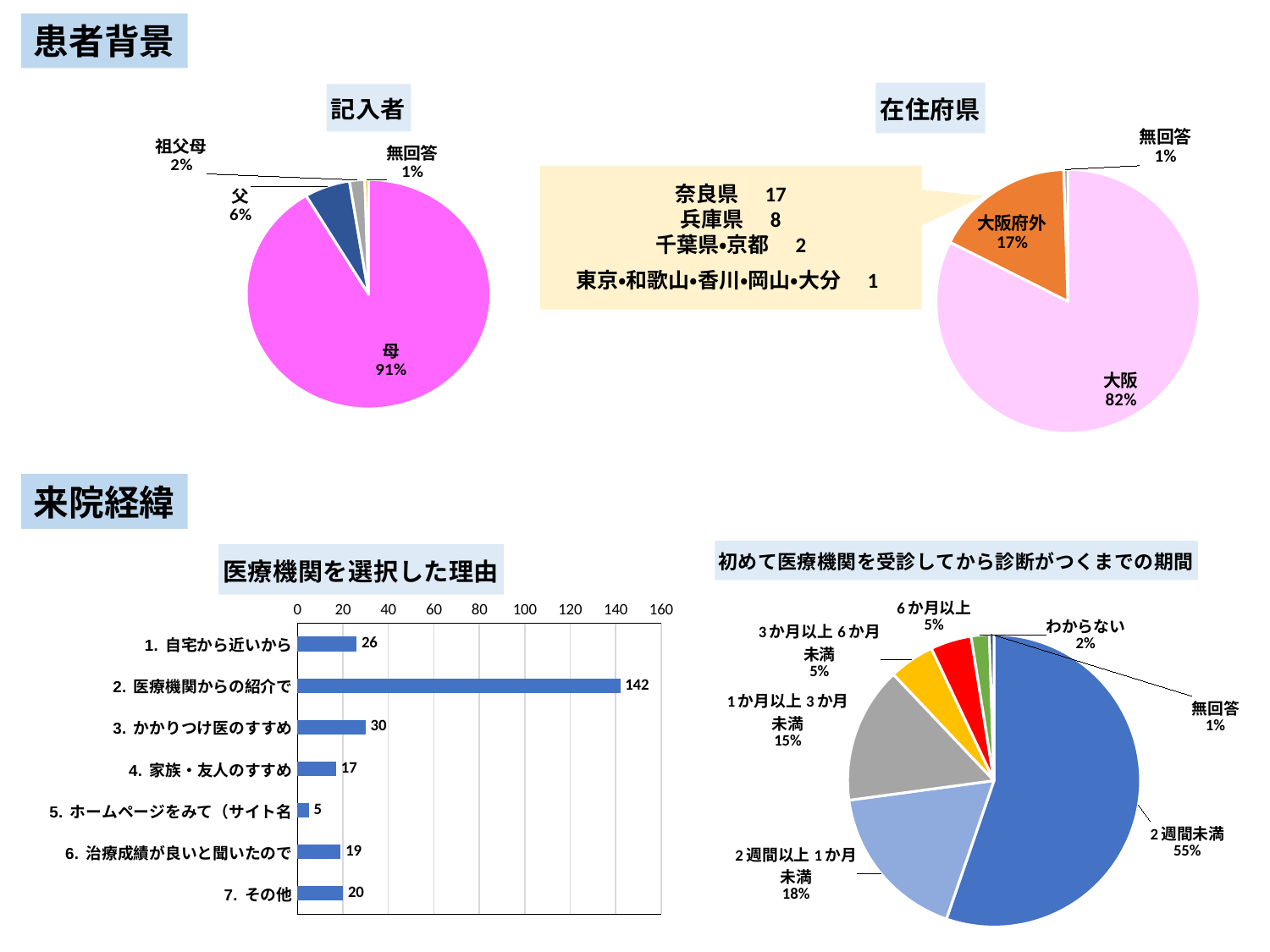

患者背景

### Chart: 在住府県

| Category |  |
|---|---|
| 大阪 | 164.0 |
| 大阪府外 | 34.0 |
| 無回答 | 1.0 |

### Chart: 記入者

| Category |  |
|---|---|
| 母 | 182.0 |
| 父 | 12.0 |
| 祖父母 | 4.0 |
| 無回答 | 1.0 |
奈良県　17
兵庫県　8
千葉県・京都　2
東京・和歌山・香川・岡山・大分　1
来院経緯

### Chart: 初めて医療機関を受診してから診断がつくまでの期間

| Category |  |
|---|---|
| 2週間未満 | 110.0 |
| 2週間以上1か月未満 | 35.0 |
| 1か月以上3か月未満 | 30.0 |
| 3か月以上6か月未満 | 10.0 |
| 6か月以上 | 9.0 |
| わからない | 4.0 |
| 無回答 | 1.0 |

### Chart: 医療機関を選択した理由

| Category |  |
|---|---|
| 1. 自宅から近いから | 26.0 |
| 2. 医療機関からの紹介で | 142.0 |
| 3. かかりつけ医のすすめ | 30.0 |
| 4. 家族・友人のすすめ | 17.0 |
| 5. ホームページをみて（サイト名 | 5.0 |
| 6. 治療成績が良いと聞いたので | 19.0 |
| 7. その他 | 20.0 |